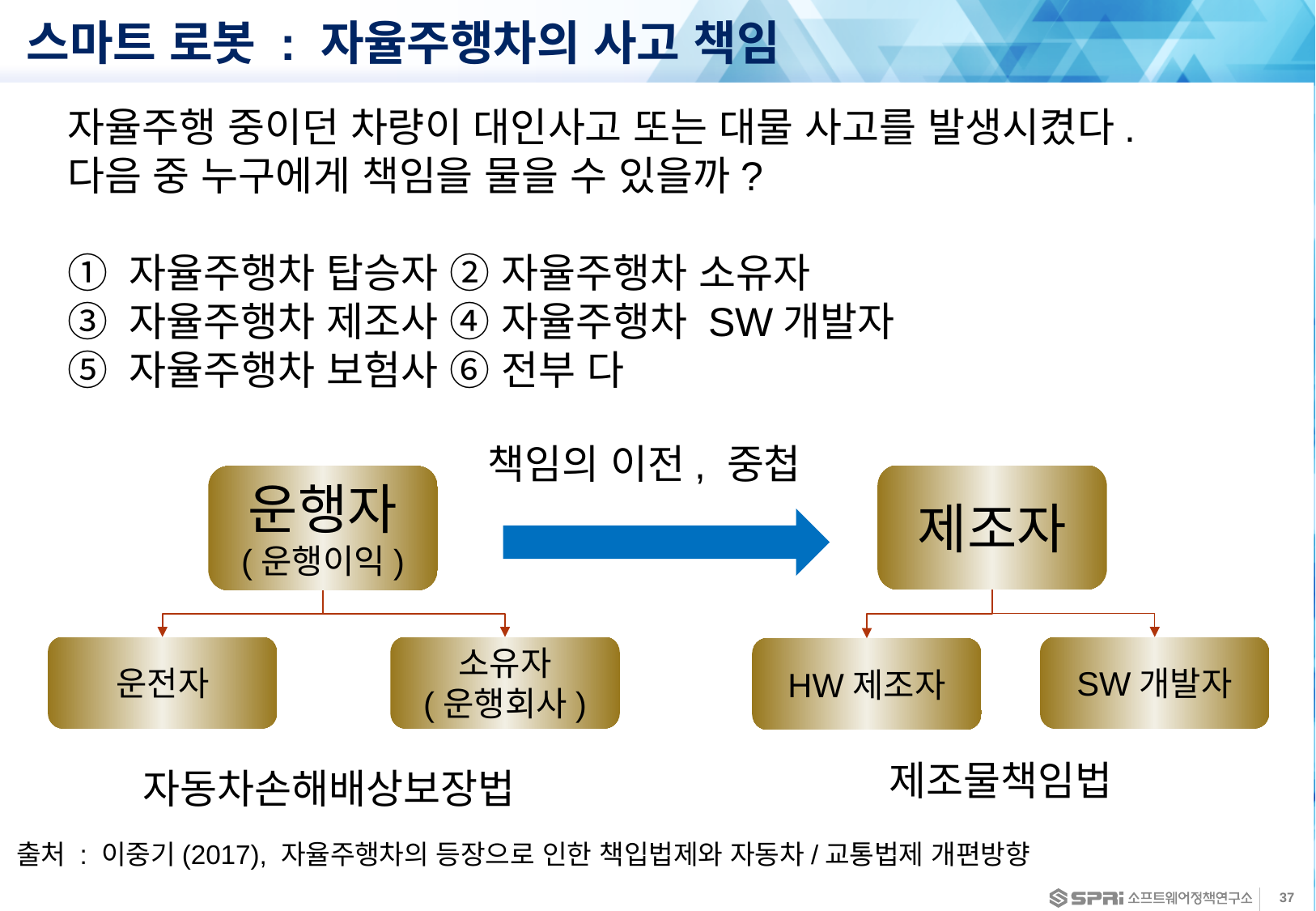

# 스마트 로봇 : 자율주행차의 사고 책임
자율주행 중이던 차량이 대인사고 또는 대물 사고를 발생시켰다.
다음 중 누구에게 책임을 물을 수 있을까?

① 자율주행차 탑승자 ② 자율주행차 소유자
③ 자율주행차 제조사 ④ 자율주행차 SW개발자
⑤ 자율주행차 보험사 ⑥ 전부 다
책임의 이전, 중첩
제조자
운행자
(운행이익)

운전자
소유자
(운행회사)
SW개발자
HW제조자
제조물책임법
자동차손해배상보장법
출처 : 이중기(2017), 자율주행차의 등장으로 인한 책입법제와 자동차/교통법제 개편방향